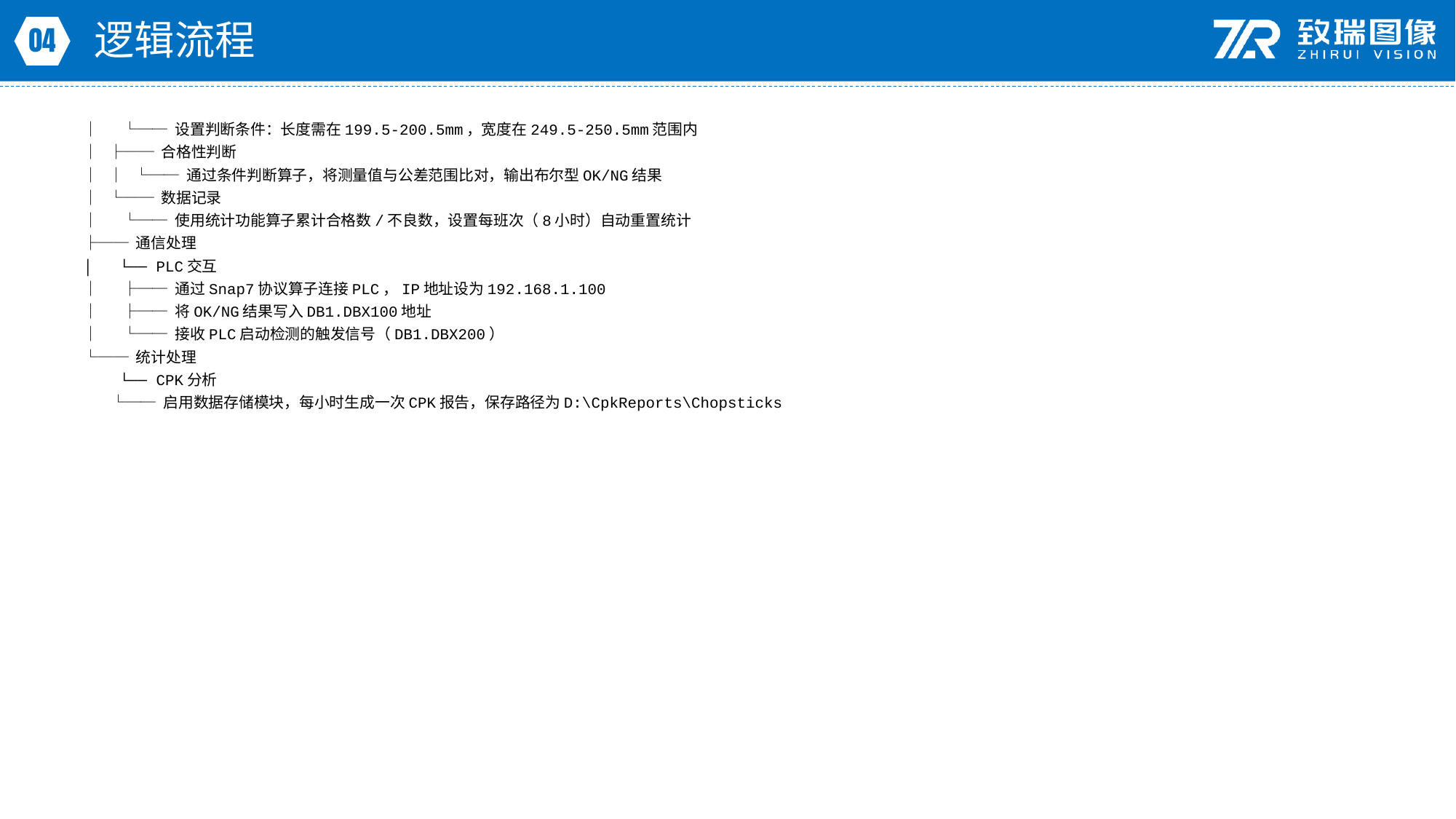

逻辑流程
04

│       └── 设置判断条件：长度需在199.5-200.5mm，宽度在249.5-250.5mm范围内
│   ├── 合格性判断
│   │   └── 通过条件判断算子，将测量值与公差范围比对，输出布尔型OK/NG结果
│   └── 数据记录
│       └── 使用统计功能算子累计合格数/不良数，设置每班次（8小时）自动重置统计
├── 通信处理
│   └── PLC交互
│       ├── 通过Snap7协议算子连接PLC，IP地址设为192.168.1.100
│       ├── 将OK/NG结果写入DB1.DBX100地址
│       └── 接收PLC启动检测的触发信号（DB1.DBX200）
└── 统计处理
    └── CPK分析
        └── 启用数据存储模块，每小时生成一次CPK报告，保存路径为D:\CpkReports\Chopsticks